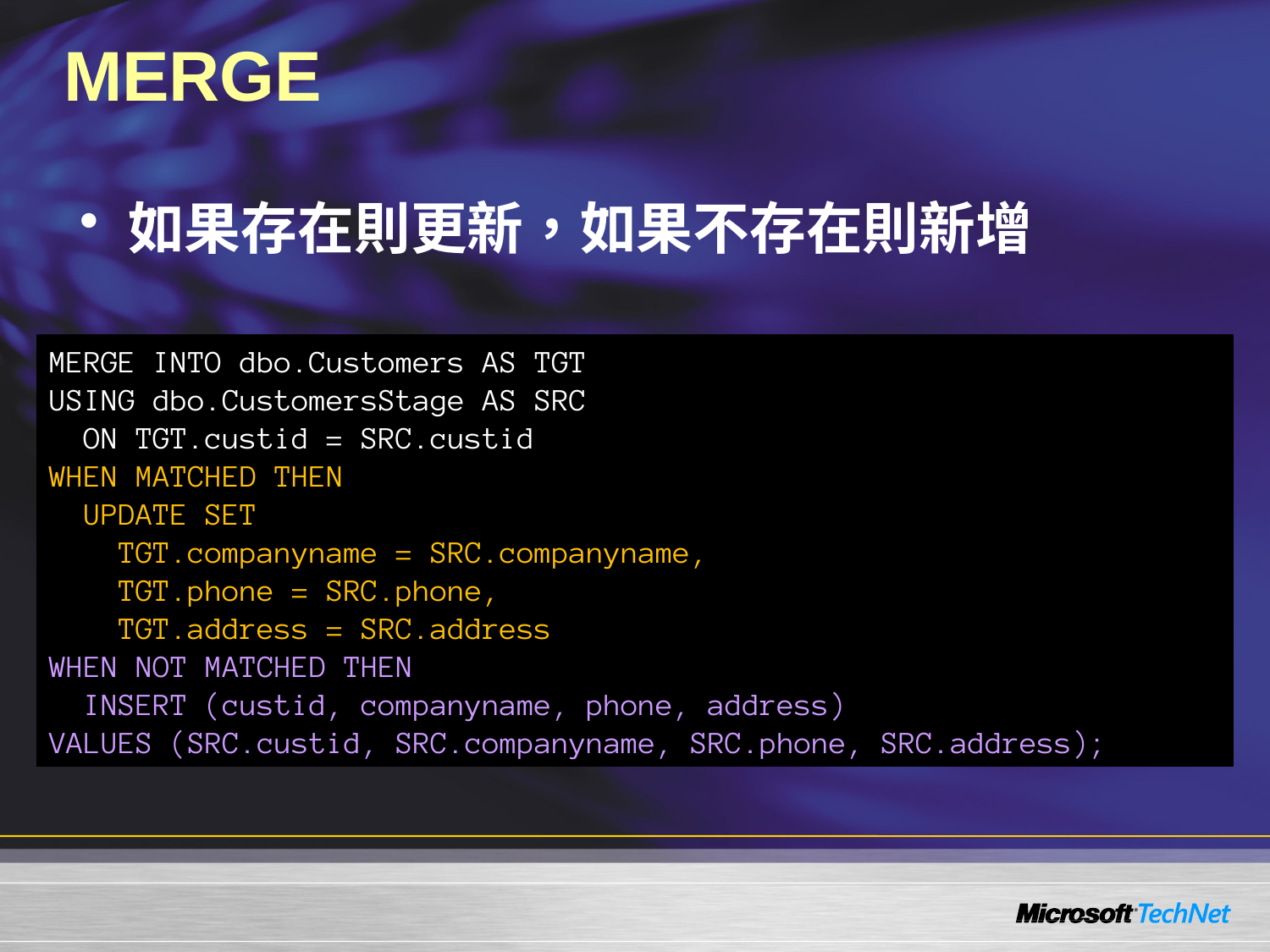

# MERGE
如果存在則更新，如果不存在則新增
MERGE INTO dbo.Customers AS TGT
USING dbo.CustomersStage AS SRC
  ON TGT.custid = SRC.custid
WHEN MATCHED THEN
  UPDATE SET
    TGT.companyname = SRC.companyname,
    TGT.phone = SRC.phone,
    TGT.address = SRC.address
WHEN NOT MATCHED THEN
  INSERT (custid, companyname, phone, address)
VALUES (SRC.custid, SRC.companyname, SRC.phone, SRC.address);